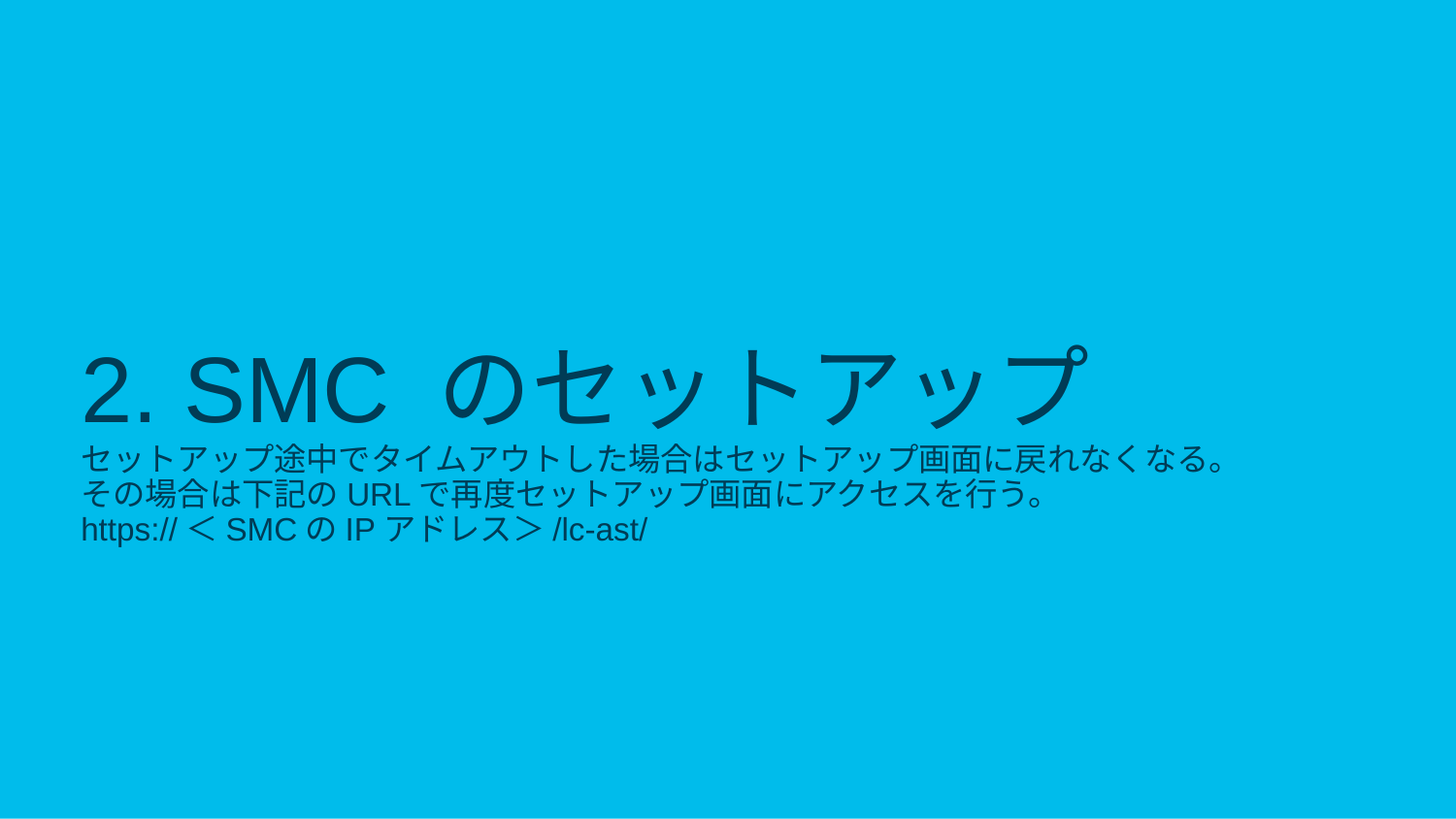

# 2. SMC のセットアップ セットアップ途中でタイムアウトした場合はセットアップ画面に戻れなくなる。 その場合は下記のURLで再度セットアップ画面にアクセスを行う。 https://＜SMCのIPアドレス＞/lc-ast/